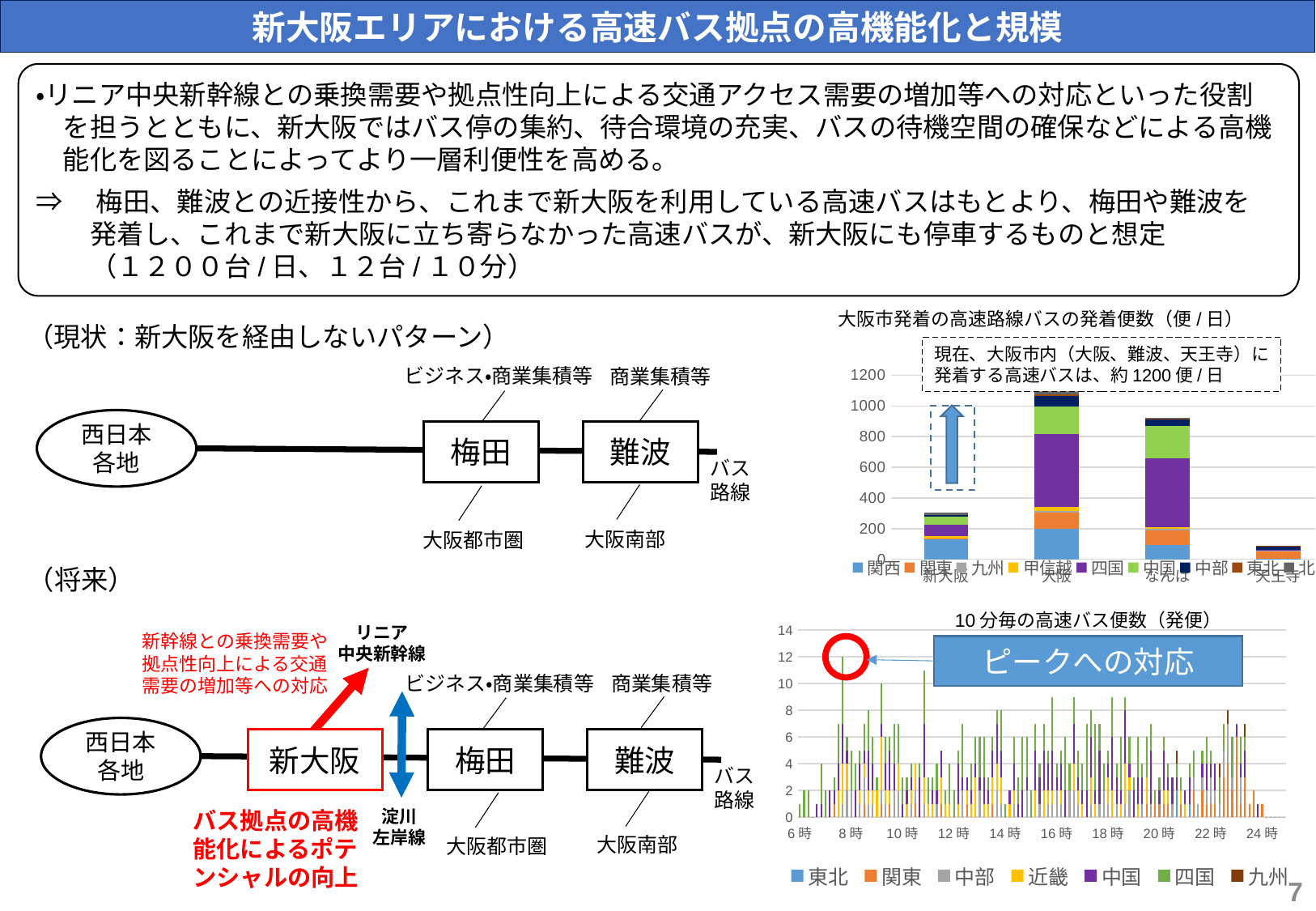

新大阪エリアにおける高速バス拠点の高機能化と規模
・リニア中央新幹線との乗換需要や拠点性向上による交通アクセス需要の増加等への対応といった役割
　を担うとともに、新大阪ではバス停の集約、待合環境の充実、バスの待機空間の確保などによる高機
　能化を図ることによってより一層利便性を高める。
⇒　梅田、難波との近接性から、これまで新大阪を利用している高速バスはもとより、梅田や難波を
　　発着し、これまで新大阪に立ち寄らなかった高速バスが、新大阪にも停車するものと想定
　　（１２００台/日、１２台/１０分）
大阪市発着の高速路線バスの発着便数（便/日）
（現状：新大阪を経由しないパターン）
西日本
各地
梅田
難波
バス
路線
現在、大阪市内（大阪、難波、天王寺）に
発着する高速バスは、約1200便/日
ビジネス・商業集積等
商業集積等
大阪南部
大阪都市圏

### Chart

| Category | 関西 | 関東 | 九州 | 甲信越 | 四国 | 中国 | 中部 | 東北 | 北陸 |
|---|---|---|---|---|---|---|---|---|---|
| 新大阪 | 128.0 | 6.0 | 0.0 | 20.0 | 70.0 | 56.0 | 8.0 | 0.0 | 18.0 |
| 大阪 | 201.0 | 104.0 | 8.0 | 28.0 | 476.0 | 178.0 | 72.0 | 8.0 | 41.0 |
| なんば | 93.0 | 98.0 | 8.0 | 10.0 | 448.0 | 214.0 | 40.0 | 10.0 | 4.0 |
| 天王寺 | 2.0 | 50.0 | 6.0 | 2.0 | 2.0 | 0.0 | 22.0 | 4.0 | 0.0 |
（将来）
西日本
各地
梅田
難波
バス
路線

### Chart

| Category | 東北 | 関東 | 中部 | 近畿 | 中国 | 四国 | 九州 |
|---|---|---|---|---|---|---|---|
| 6時 | 0.0 | 0.0 | 0.0 | 0.0 | 0.0 | 1.0 | 0.0 |
|  | 0.0 | 0.0 | 0.0 | 0.0 | 0.0 | 2.0 | 0.0 |
|  | 0.0 | 0.0 | 0.0 | 0.0 | 0.0 | 2.0 | 0.0 |
|  | 0.0 | 0.0 | 0.0 | 0.0 | 0.0 | 0.0 | 0.0 |
|  | 0.0 | 0.0 | 0.0 | 0.0 | 1.0 | 0.0 | 0.0 |
|  | 0.0 | 0.0 | 0.0 | 0.0 | 1.0 | 3.0 | 0.0 |
| 7時 | 0.0 | 0.0 | 0.0 | 0.0 | 0.0 | 2.0 | 0.0 |
|  | 0.0 | 0.0 | 0.0 | 0.0 | 2.0 | 0.0 | 0.0 |
|  | 0.0 | 1.0 | 0.0 | 0.0 | 1.0 | 1.0 | 0.0 |
|  | 0.0 | 0.0 | 0.0 | 2.0 | 2.0 | 3.0 | 0.0 |
|  | 0.0 | 0.0 | 1.0 | 3.0 | 3.0 | 5.0 | 0.0 |
|  | 0.0 | 0.0 | 2.0 | 2.0 | 1.0 | 1.0 | 0.0 |
| 8時 | 0.0 | 0.0 | 2.0 | 0.0 | 0.0 | 3.0 | 0.0 |
|  | 0.0 | 0.0 | 0.0 | 0.0 | 2.0 | 2.0 | 0.0 |
|  | 0.0 | 0.0 | 1.0 | 1.0 | 2.0 | 1.0 | 0.0 |
|  | 0.0 | 1.0 | 2.0 | 1.0 | 1.0 | 2.0 | 0.0 |
|  | 0.0 | 0.0 | 1.0 | 1.0 | 3.0 | 3.0 | 0.0 |
|  | 0.0 | 0.0 | 1.0 | 1.0 | 2.0 | 2.0 | 0.0 |
| 9時 | 0.0 | 0.0 | 0.0 | 2.0 | 0.0 | 1.0 | 0.0 |
|  | 0.0 | 1.0 | 1.0 | 4.0 | 1.0 | 3.0 | 0.0 |
|  | 0.0 | 0.0 | 1.0 | 1.0 | 2.0 | 2.0 | 0.0 |
|  | 0.0 | 1.0 | 0.0 | 1.0 | 3.0 | 1.0 | 0.0 |
|  | 0.0 | 0.0 | 2.0 | 0.0 | 2.0 | 3.0 | 0.0 |
|  | 0.0 | 0.0 | 2.0 | 2.0 | 0.0 | 3.0 | 0.0 |
| 10時 | 0.0 | 0.0 | 0.0 | 0.0 | 1.0 | 2.0 | 0.0 |
|  | 0.0 | 0.0 | 0.0 | 1.0 | 1.0 | 1.0 | 0.0 |
|  | 0.0 | 0.0 | 1.0 | 1.0 | 1.0 | 1.0 | 0.0 |
|  | 0.0 | 1.0 | 1.0 | 2.0 | 0.0 | 0.0 | 0.0 |
|  | 0.0 | 0.0 | 0.0 | 0.0 | 3.0 | 1.0 | 0.0 |
|  | 0.0 | 0.0 | 1.0 | 2.0 | 4.0 | 4.0 | 0.0 |
| 11時 | 0.0 | 0.0 | 0.0 | 1.0 | 0.0 | 2.0 | 0.0 |
|  | 0.0 | 0.0 | 0.0 | 1.0 | 1.0 | 1.0 | 0.0 |
|  | 0.0 | 0.0 | 1.0 | 0.0 | 1.0 | 2.0 | 0.0 |
|  | 0.0 | 1.0 | 0.0 | 2.0 | 2.0 | 0.0 | 0.0 |
|  | 0.0 | 0.0 | 0.0 | 1.0 | 0.0 | 1.0 | 0.0 |
|  | 0.0 | 0.0 | 0.0 | 1.0 | 0.0 | 3.0 | 0.0 |
| 12時 | 0.0 | 0.0 | 0.0 | 0.0 | 0.0 | 2.0 | 0.0 |
|  | 0.0 | 0.0 | 0.0 | 1.0 | 3.0 | 1.0 | 0.0 |
|  | 0.0 | 0.0 | 2.0 | 0.0 | 1.0 | 4.0 | 0.0 |
|  | 0.0 | 1.0 | 0.0 | 1.0 | 1.0 | 0.0 | 0.0 |
|  | 0.0 | 0.0 | 0.0 | 1.0 | 1.0 | 2.0 | 0.0 |
|  | 0.0 | 0.0 | 0.0 | 3.0 | 1.0 | 2.0 | 0.0 |
| 13時 | 0.0 | 0.0 | 2.0 | 0.0 | 1.0 | 3.0 | 0.0 |
|  | 0.0 | 0.0 | 0.0 | 1.0 | 2.0 | 3.0 | 0.0 |
|  | 0.0 | 0.0 | 0.0 | 1.0 | 1.0 | 1.0 | 0.0 |
|  | 0.0 | 1.0 | 0.0 | 2.0 | 2.0 | 1.0 | 0.0 |
|  | 0.0 | 0.0 | 2.0 | 2.0 | 3.0 | 1.0 | 0.0 |
|  | 0.0 | 0.0 | 1.0 | 2.0 | 2.0 | 3.0 | 0.0 |
| 14時 | 0.0 | 0.0 | 0.0 | 0.0 | 0.0 | 1.0 | 0.0 |
|  | 0.0 | 0.0 | 0.0 | 1.0 | 1.0 | 0.0 | 0.0 |
|  | 0.0 | 0.0 | 1.0 | 1.0 | 2.0 | 2.0 | 0.0 |
|  | 0.0 | 0.0 | 0.0 | 0.0 | 1.0 | 2.0 | 0.0 |
|  | 0.0 | 0.0 | 0.0 | 0.0 | 2.0 | 4.0 | 0.0 |
|  | 0.0 | 0.0 | 2.0 | 0.0 | 1.0 | 3.0 | 0.0 |
| 15時 | 0.0 | 0.0 | 0.0 | 0.0 | 0.0 | 2.0 | 0.0 |
|  | 0.0 | 0.0 | 0.0 | 2.0 | 3.0 | 2.0 | 0.0 |
|  | 0.0 | 0.0 | 1.0 | 0.0 | 2.0 | 1.0 | 0.0 |
|  | 0.0 | 0.0 | 0.0 | 2.0 | 3.0 | 2.0 | 0.0 |
|  | 0.0 | 0.0 | 1.0 | 1.0 | 2.0 | 1.0 | 0.0 |
|  | 0.0 | 0.0 | 1.0 | 1.0 | 3.0 | 4.0 | 0.0 |
| 16時 | 0.0 | 0.0 | 2.0 | 0.0 | 1.0 | 1.0 | 0.0 |
|  | 0.0 | 0.0 | 1.0 | 1.0 | 2.0 | 1.0 | 0.0 |
|  | 0.0 | 0.0 | 0.0 | 0.0 | 2.0 | 4.0 | 0.0 |
|  | 0.0 | 0.0 | 2.0 | 0.0 | 0.0 | 2.0 | 0.0 |
|  | 0.0 | 0.0 | 2.0 | 2.0 | 3.0 | 2.0 | 0.0 |
|  | 0.0 | 0.0 | 1.0 | 1.0 | 1.0 | 2.0 | 0.0 |
| 17時 | 0.0 | 0.0 | 0.0 | 1.0 | 1.0 | 2.0 | 0.0 |
|  | 0.0 | 0.0 | 0.0 | 0.0 | 2.0 | 5.0 | 0.0 |
|  | 0.0 | 0.0 | 1.0 | 2.0 | 3.0 | 2.0 | 0.0 |
|  | 0.0 | 0.0 | 0.0 | 1.0 | 1.0 | 5.0 | 0.0 |
|  | 0.0 | 0.0 | 1.0 | 0.0 | 4.0 | 2.0 | 0.0 |
|  | 0.0 | 0.0 | 2.0 | 0.0 | 0.0 | 2.0 | 0.0 |
| 18時 | 0.0 | 0.0 | 1.0 | 2.0 | 1.0 | 1.0 | 0.0 |
|  | 0.0 | 0.0 | 0.0 | 2.0 | 4.0 | 3.0 | 0.0 |
|  | 0.0 | 0.0 | 1.0 | 0.0 | 2.0 | 1.0 | 0.0 |
|  | 0.0 | 0.0 | 0.0 | 1.0 | 1.0 | 4.0 | 0.0 |
|  | 0.0 | 0.0 | 1.0 | 3.0 | 4.0 | 1.0 | 0.0 |
|  | 0.0 | 0.0 | 2.0 | 1.0 | 1.0 | 2.0 | 0.0 |
| 19時 | 0.0 | 0.0 | 0.0 | 0.0 | 2.0 | 1.0 | 0.0 |
|  | 0.0 | 0.0 | 0.0 | 1.0 | 2.0 | 3.0 | 0.0 |
|  | 0.0 | 0.0 | 1.0 | 0.0 | 2.0 | 1.0 | 0.0 |
|  | 0.0 | 1.0 | 0.0 | 2.0 | 0.0 | 3.0 | 0.0 |
|  | 0.0 | 0.0 | 1.0 | 0.0 | 4.0 | 2.0 | 0.0 |
|  | 0.0 | 1.0 | 0.0 | 0.0 | 0.0 | 1.0 | 0.0 |
| 20時 | 0.0 | 1.0 | 0.0 | 0.0 | 1.0 | 1.0 | 0.0 |
|  | 0.0 | 1.0 | 0.0 | 1.0 | 3.0 | 1.0 | 0.0 |
|  | 0.0 | 1.0 | 0.0 | 1.0 | 1.0 | 1.0 | 0.0 |
|  | 0.0 | 0.0 | 1.0 | 0.0 | 2.0 | 0.0 | 0.0 |
|  | 2.0 | 0.0 | 0.0 | 0.0 | 1.0 | 1.0 | 1.0 |
|  | 0.0 | 1.0 | 0.0 | 1.0 | 0.0 | 1.0 | 0.0 |
| 21時 | 0.0 | 0.0 | 0.0 | 1.0 | 1.0 | 0.0 | 0.0 |
|  | 1.0 | 0.0 | 0.0 | 0.0 | 2.0 | 1.0 | 0.0 |
|  | 0.0 | 2.0 | 1.0 | 0.0 | 0.0 | 2.0 | 0.0 |
|  | 0.0 | 0.0 | 1.0 | 0.0 | 0.0 | 0.0 | 0.0 |
|  | 0.0 | 2.0 | 1.0 | 0.0 | 1.0 | 1.0 | 0.0 |
|  | 0.0 | 1.0 | 1.0 | 0.0 | 2.0 | 2.0 | 0.0 |
| 22時 | 0.0 | 1.0 | 2.0 | 0.0 | 1.0 | 1.0 | 0.0 |
|  | 0.0 | 1.0 | 1.0 | 0.0 | 2.0 | 0.0 | 0.0 |
|  | 0.0 | 0.0 | 1.0 | 0.0 | 0.0 | 2.0 | 1.0 |
|  | 0.0 | 3.0 | 2.0 | 0.0 | 0.0 | 2.0 | 0.0 |
|  | 0.0 | 4.0 | 3.0 | 0.0 | 0.0 | 0.0 | 1.0 |
|  | 0.0 | 2.0 | 1.0 | 0.0 | 0.0 | 3.0 | 0.0 |
| 23時 | 0.0 | 6.0 | 0.0 | 0.0 | 1.0 | 0.0 | 0.0 |
|  | 0.0 | 1.0 | 2.0 | 0.0 | 1.0 | 2.0 | 0.0 |
|  | 0.0 | 3.0 | 0.0 | 0.0 | 2.0 | 1.0 | 1.0 |
|  | 0.0 | 1.0 | 0.0 | 0.0 | 0.0 | 0.0 | 0.0 |
|  | 0.0 | 2.0 | 0.0 | 0.0 | 0.0 | 0.0 | 0.0 |
|  | 0.0 | 0.0 | 0.0 | 0.0 | 1.0 | 0.0 | 0.0 |
| 24時 | 0.0 | 1.0 | 0.0 | 0.0 | 0.0 | 0.0 | 0.0 |
ピークへの対応

10分毎の高速バス便数（発便）
リニア
中央新幹線
新幹線との乗換需要や拠点性向上による交通需要の増加等への対応
商業集積等
ビジネス・商業集積等
大阪南部
大阪都市圏
新大阪
淀川
左岸線
バス拠点の高機能化によるポテンシャルの向上
7